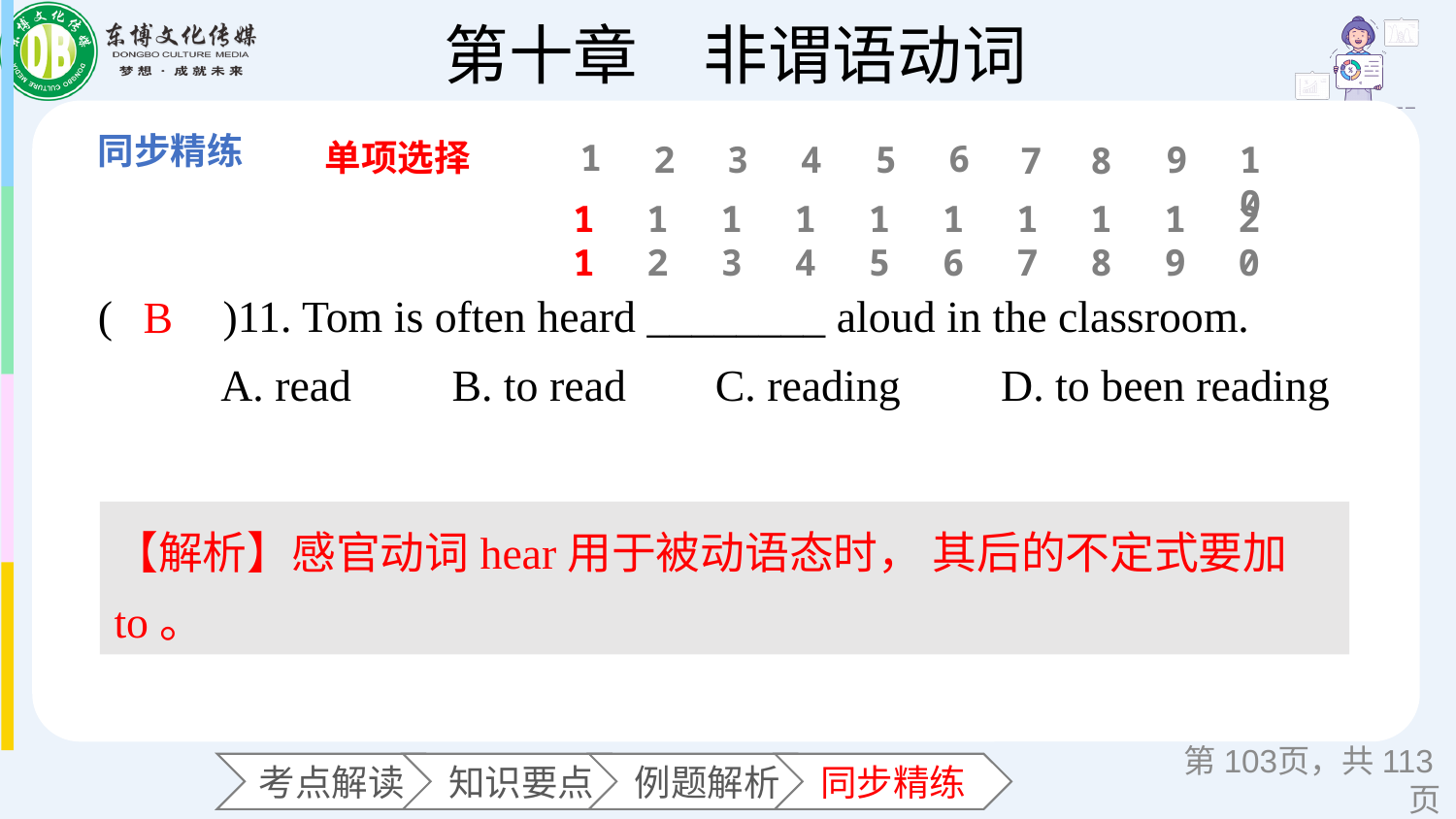

单项选择
1
6
2
3
4
5
9
10
7
8
11
12
13
14
15
16
17
18
19
20
(　　)11. Tom is often heard ________ aloud in the classroom.
           A. read         B. to read        C. reading         D. to been reading
B
【解析】感官动词hear用于被动语态时， 其后的不定式要加to。
第103页，共113页